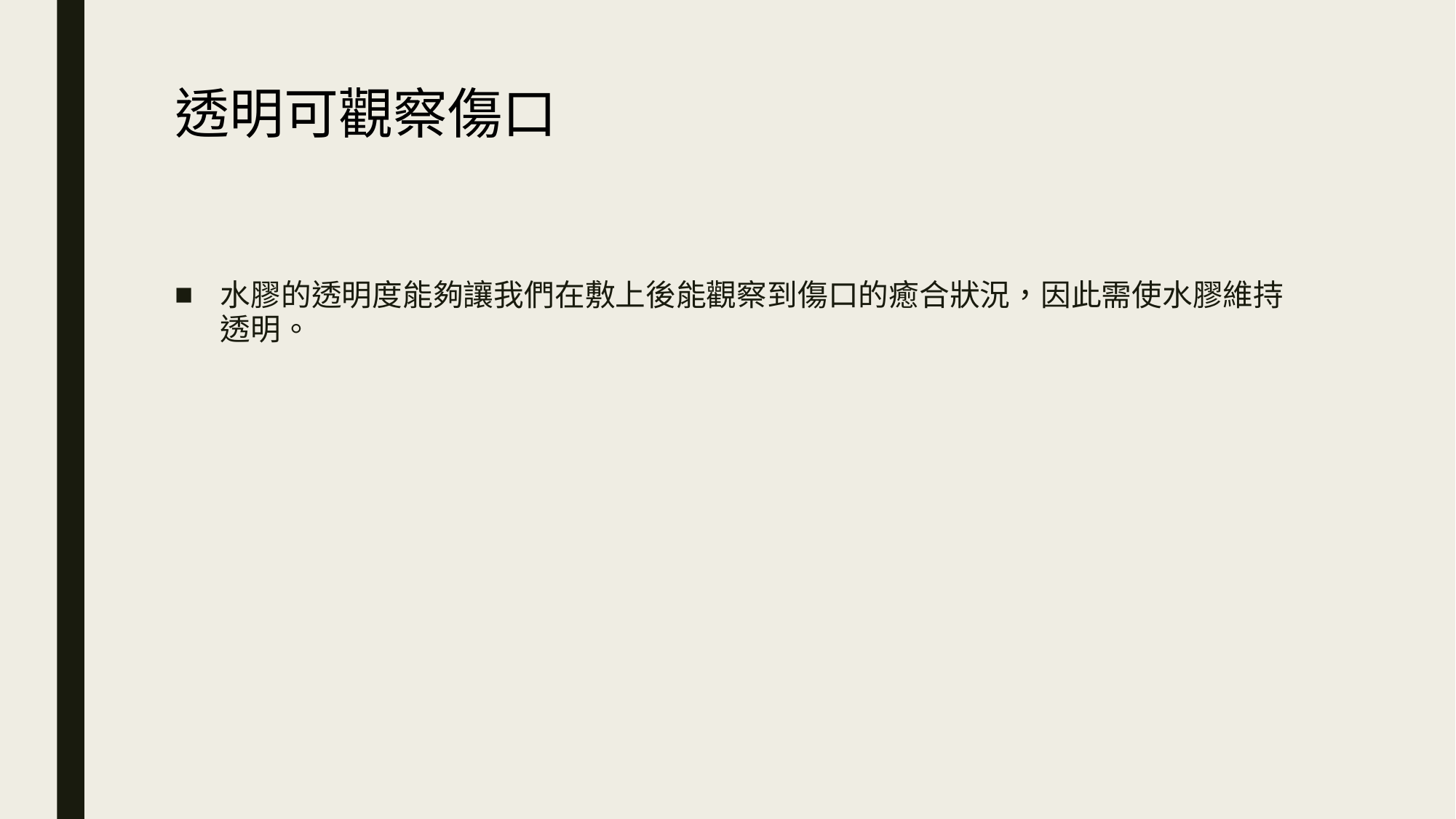

# 透明可觀察傷口
水膠的透明度能夠讓我們在敷上後能觀察到傷口的癒合狀況，因此需使水膠維持透明。